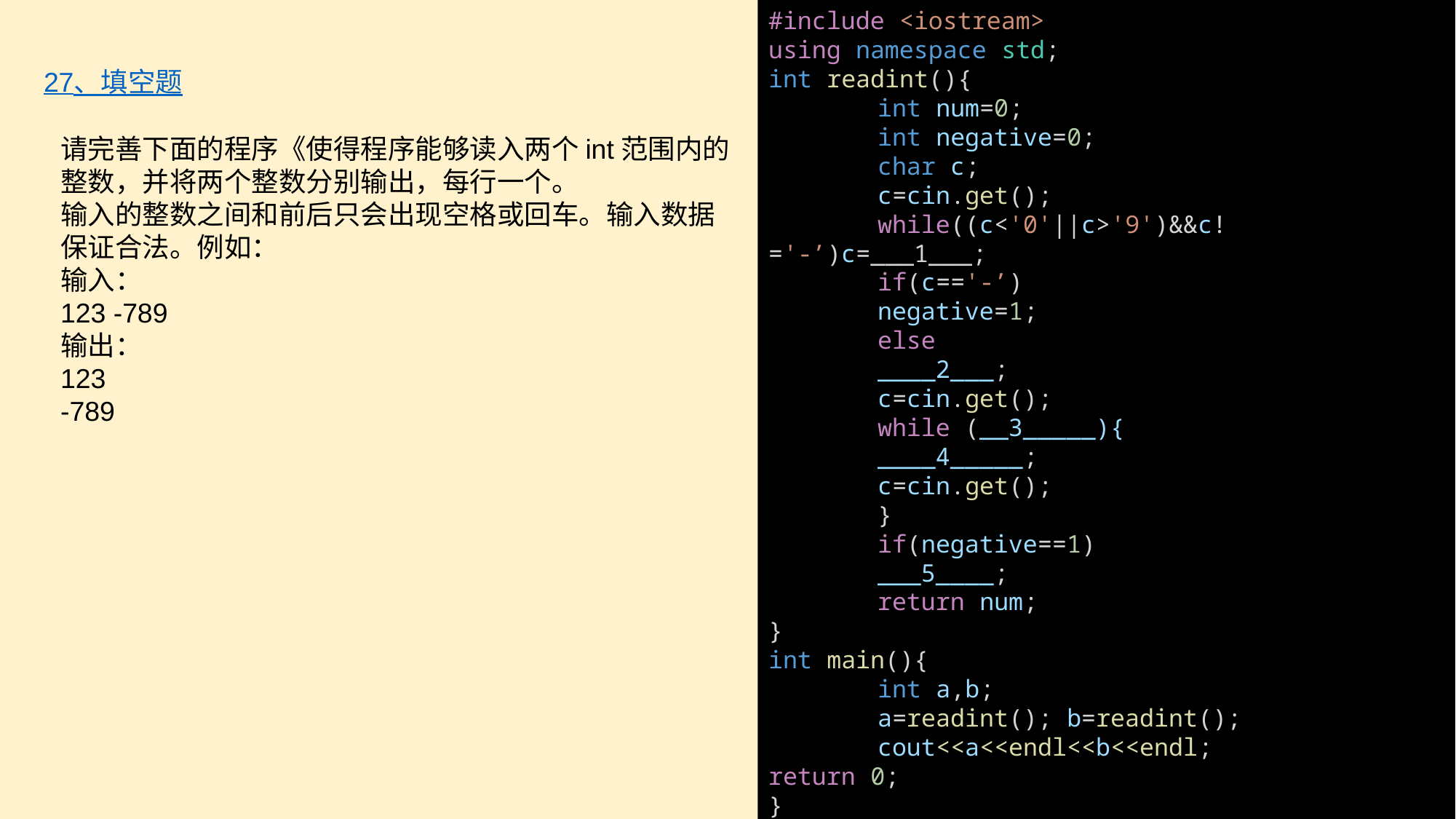

#include <iostream>
using namespace std;
int readint(){
	int num=0;
	int negative=0;
	char c;
	c=cin.get();
	while((c<'0'||c>'9')&&c!='-’)c=___1___;
	if(c=='-’)
	negative=1;
	else
	____2___;
	c=cin.get();
	while (__3_____){
	____4_____;
	c=cin.get();
	}
	if(negative==1)
	___5____;
	return num;
}
int main(){
	int a,b;
	a=readint(); b=readint();
	cout<<a<<endl<<b<<endl;
return 0;
}
27、填空题
请完善下面的程序《使得程序能够读入两个int范围内的
整数，并将两个整数分别输出，每行一个。
输入的整数之间和前后只会出现空格或回车。输入数据
保证合法。例如：
输入：
123 -789
输出：
123
-789